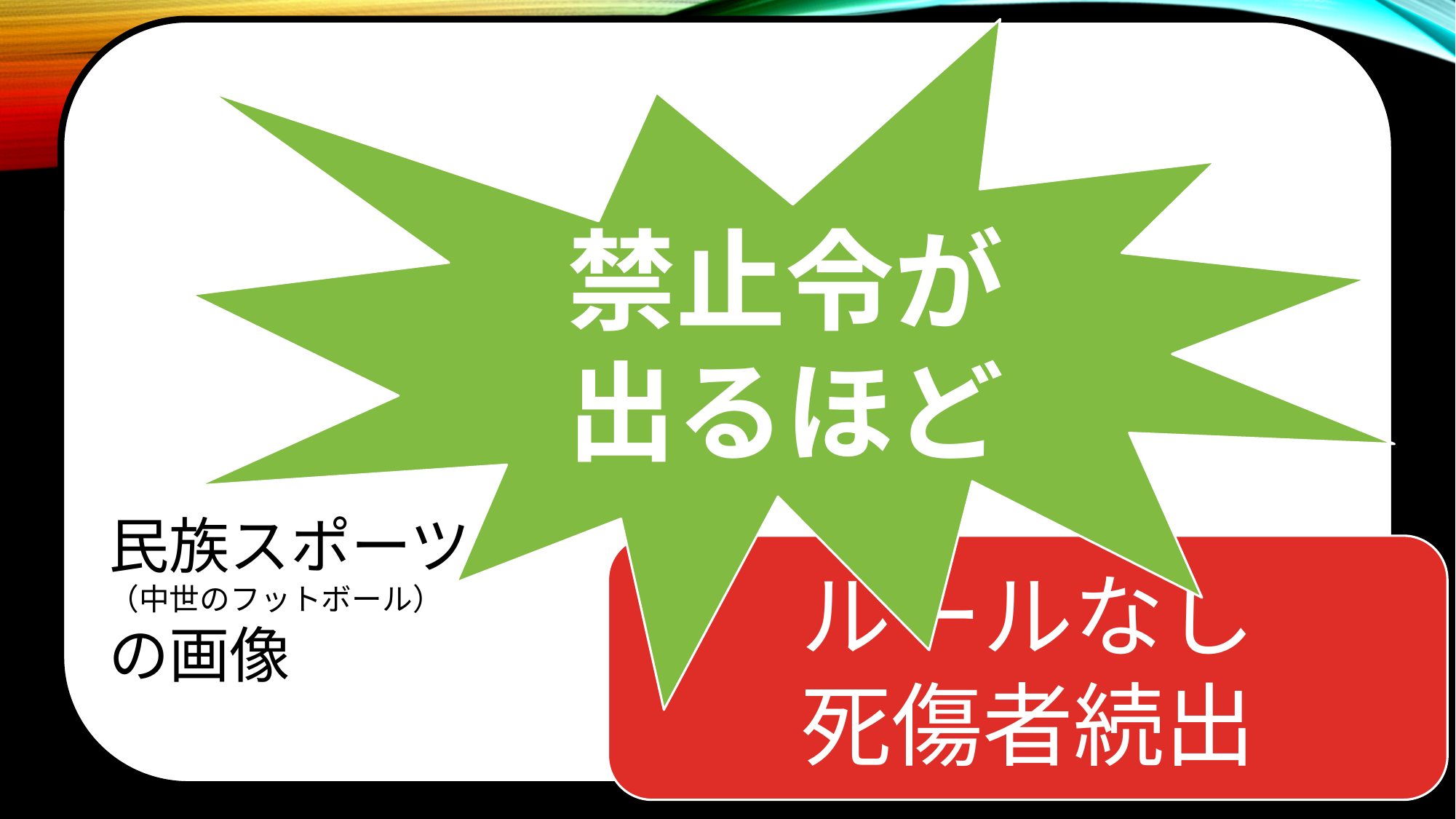

民族スポーツ
（中世のフットボール）
の画像
禁止令が
出るほど
#
ルールなし
死傷者続出